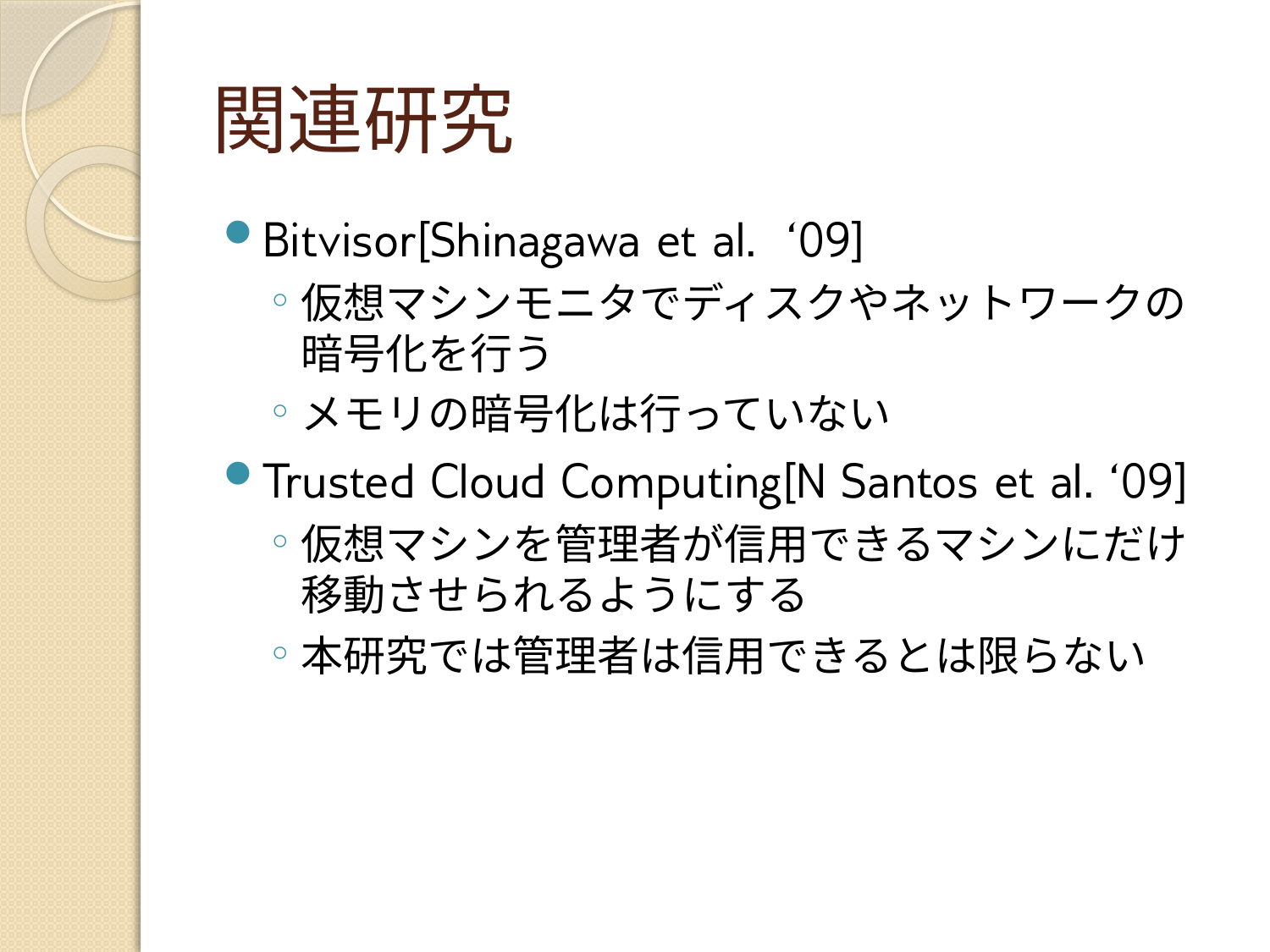

# 関連研究
Bitvisor[Shinagawa et al.  ‘09]
仮想マシンモニタでディスクやネットワークの暗号化を行う
メモリの暗号化は行っていない
Trusted Cloud Computing[N Santos et al. ‘09]
仮想マシンを管理者が信用できるマシンにだけ移動させられるようにする
本研究では管理者は信用できるとは限らない